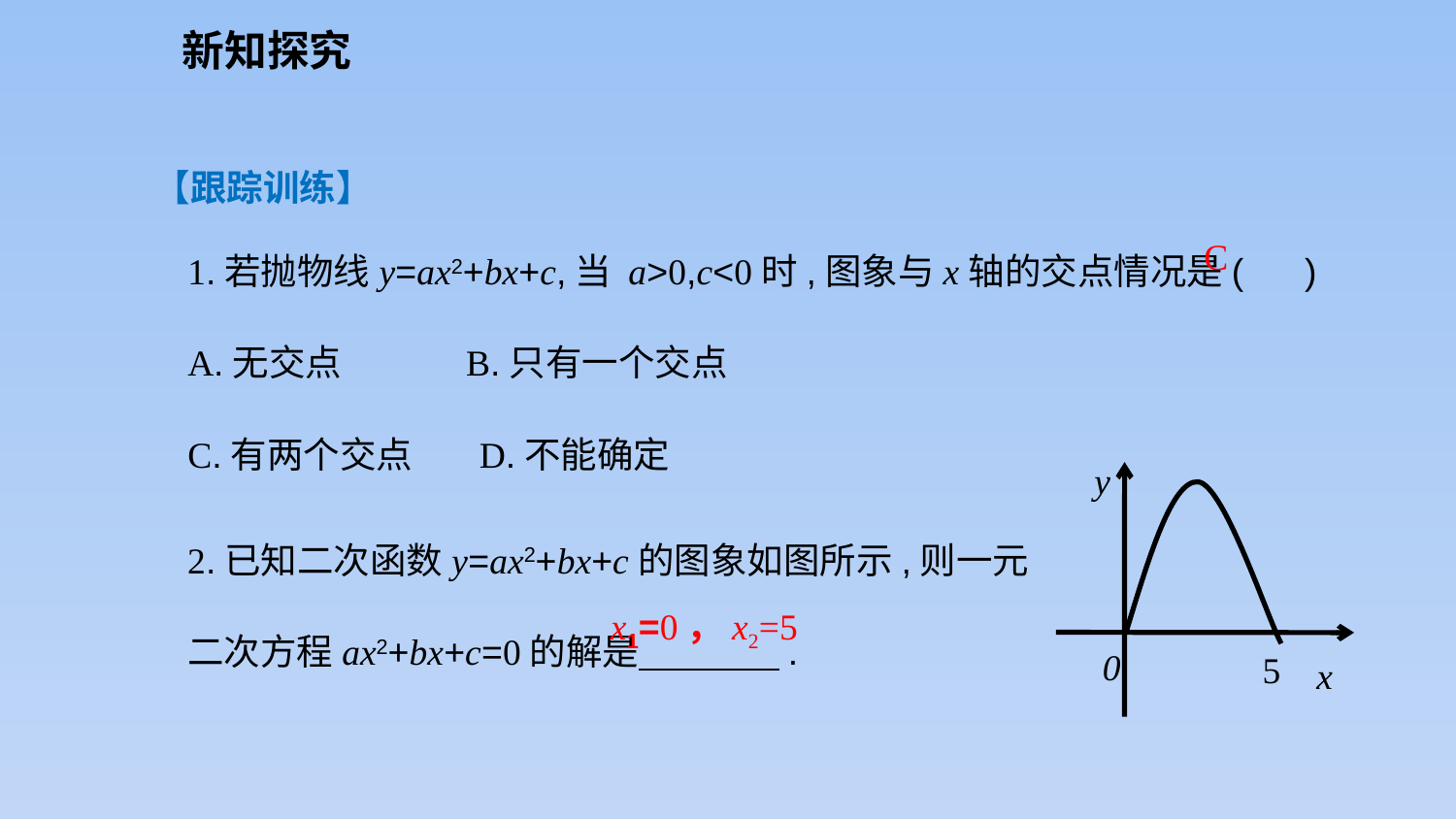

新知探究
【跟踪训练】
1.若抛物线y=ax2+bx+c,当 a>0,c<0时,图象与x轴的交点情况是(      )
A.无交点              B.只有一个交点
C.有两个交点       D.不能确定
C
y

0
5
x
2.已知二次函数y=ax2+bx+c的图象如图所示,则一元二次方程ax2+bx+c=0的解是                 .
x1=0，x2=5